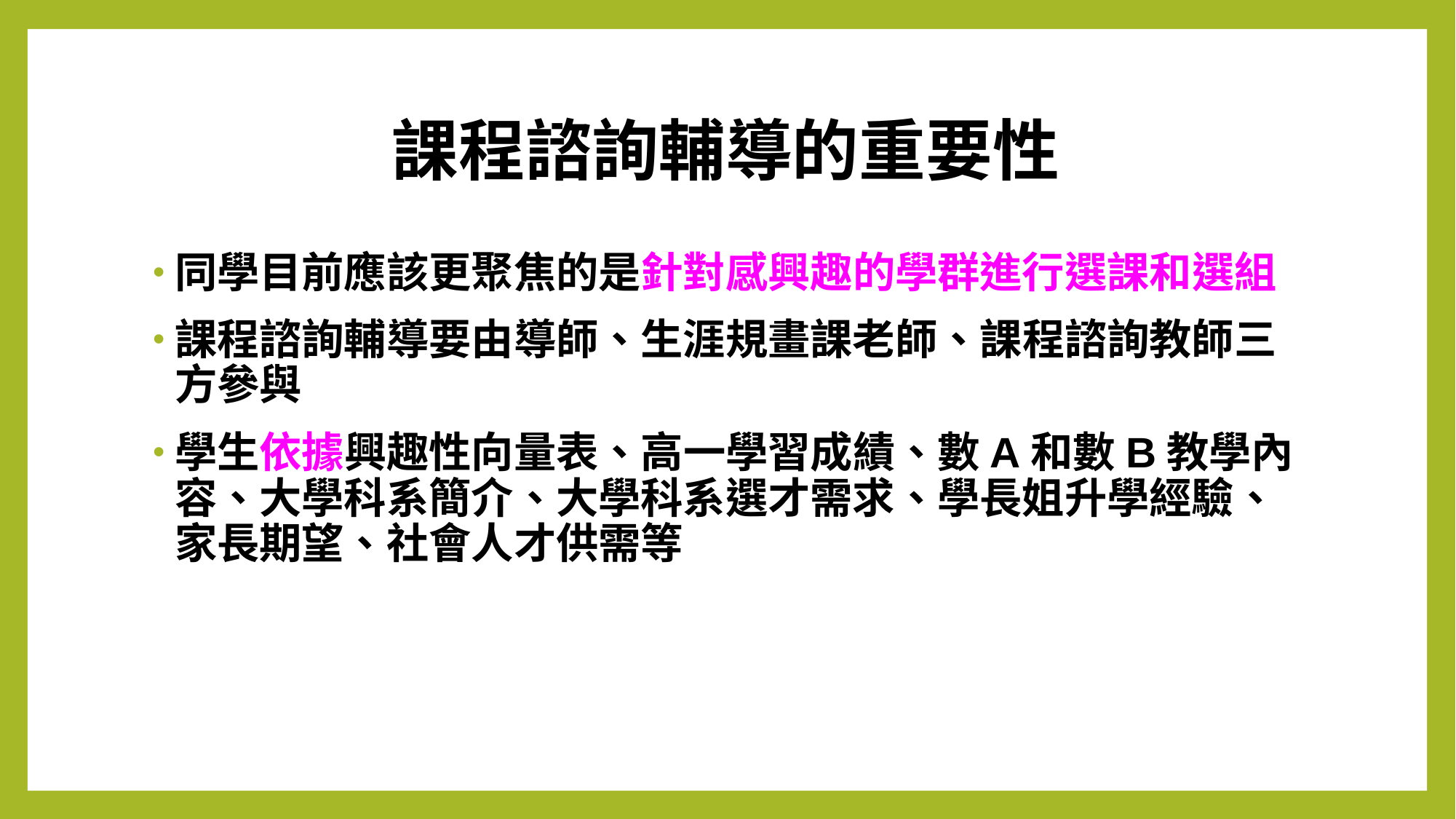

# 課程諮詢輔導的重要性
同學目前應該更聚焦的是針對感興趣的學群進行選課和選組
課程諮詢輔導要由導師、生涯規畫課老師、課程諮詢教師三方參與
學生依據興趣性向量表、高一學習成績、數A和數B教學內容、大學科系簡介、大學科系選才需求、學長姐升學經驗、家長期望、社會人才供需等